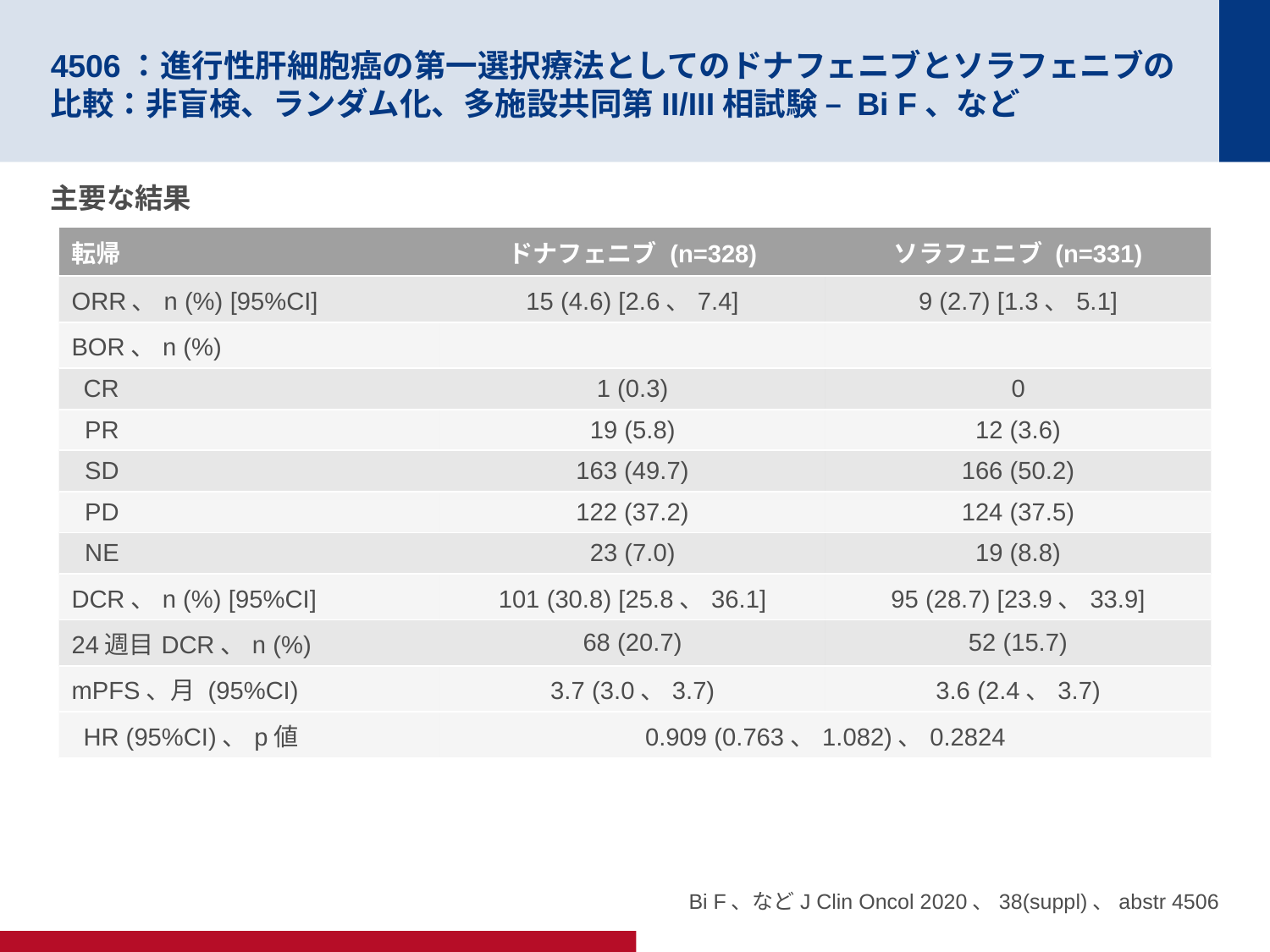

# 4506：進行性肝細胞癌の第一選択療法としてのドナフェニブとソラフェニブの比較：非盲検、ランダム化、多施設共同第II/III相試験 – Bi F、など
主要な結果

| 転帰 | ドナフェニブ (n=328) | ソラフェニブ (n=331) |
| --- | --- | --- |
| ORR、n (%) [95%CI] | 15 (4.6) [2.6、7.4] | 9 (2.7) [1.3、5.1] |
| BOR、n (%) |  |  |
| CR | 1 (0.3) | 0 |
| PR | 19 (5.8) | 12 (3.6) |
| SD | 163 (49.7) | 166 (50.2) |
| PD | 122 (37.2) | 124 (37.5) |
| NE | 23 (7.0) | 19 (8.8) |
| DCR、n (%) [95%CI] | 101 (30.8) [25.8、36.1] | 95 (28.7) [23.9、33.9] |
| 24週目DCR、n (%) | 68 (20.7) | 52 (15.7) |
| mPFS、月 (95%CI) | 3.7 (3.0、3.7) | 3.6 (2.4、3.7) |
| HR (95%CI)、p値 | 0.909 (0.763、1.082)、0.2824 |  |
Bi F、などJ Clin Oncol 2020、38(suppl)、abstr 4506